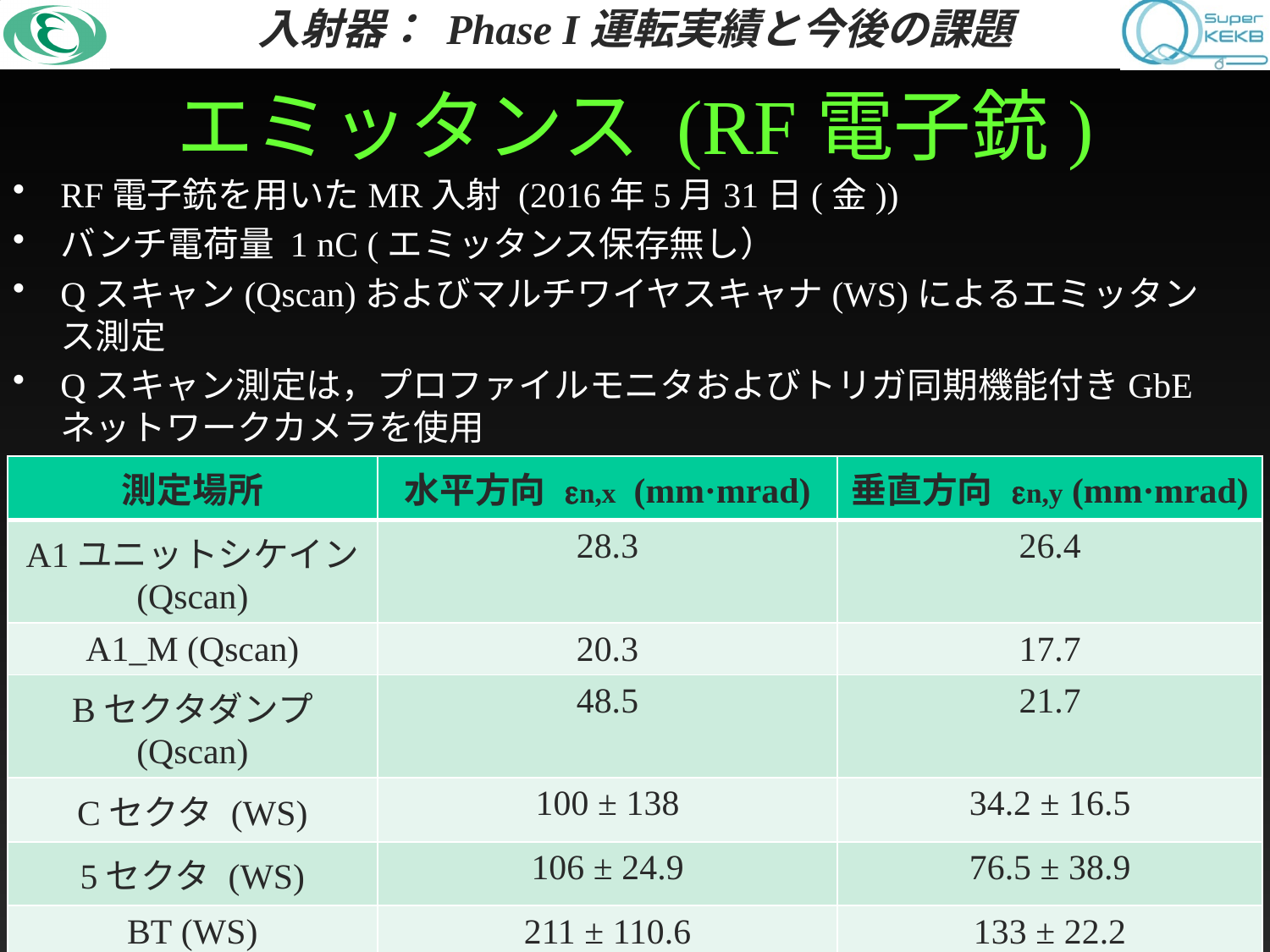

# エミッタンス (RF電子銃)
RF電子銃を用いたMR入射 (2016年5月31日(金))
バンチ電荷量 1 nC (エミッタンス保存無し）
Qスキャン(Qscan)およびマルチワイヤスキャナ(WS)によるエミッタンス測定
Qスキャン測定は，プロファイルモニタおよびトリガ同期機能付きGbEネットワークカメラを使用
| 測定場所 | 水平方向 εn,x (mm·mrad) | 垂直方向 εn,y (mm·mrad) |
| --- | --- | --- |
| A1ユニットシケイン (Qscan) | 28.3 | 26.4 |
| A1\_M (Qscan) | 20.3 | 17.7 |
| Bセクタダンプ (Qscan) | 48.5 | 21.7 |
| Cセクタ (WS) | 100 ± 138 | 34.2 ± 16.5 |
| 5セクタ (WS) | 106 ± 24.9 | 76.5 ± 38.9 |
| BT (WS) | 211 ± 110.6 | 133 ± 22.2 |
20